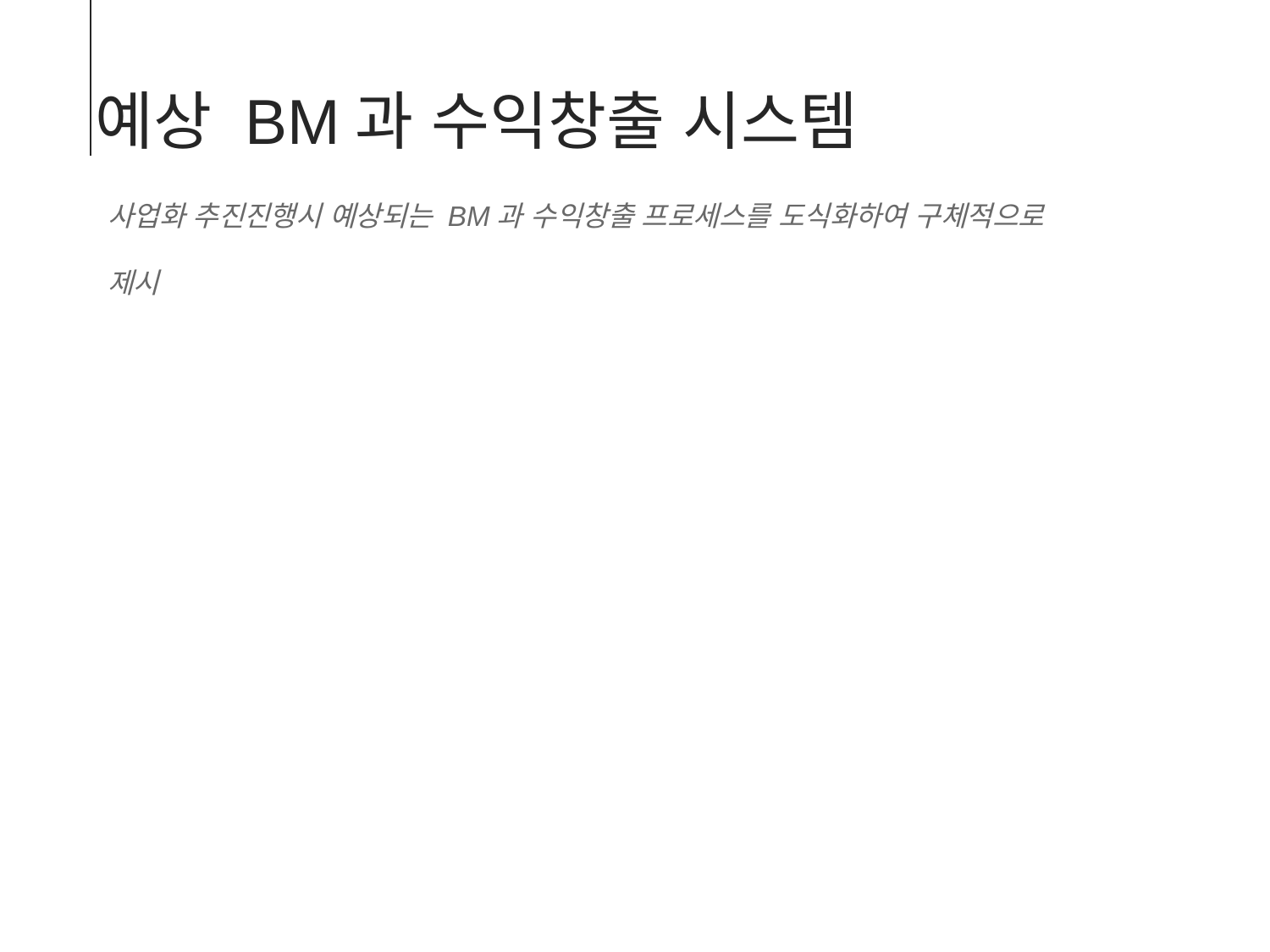

예상 BM과 수익창출 시스템
사업화 추진진행시 예상되는 BM과 수익창출 프로세스를 도식화하여 구체적으로 제시